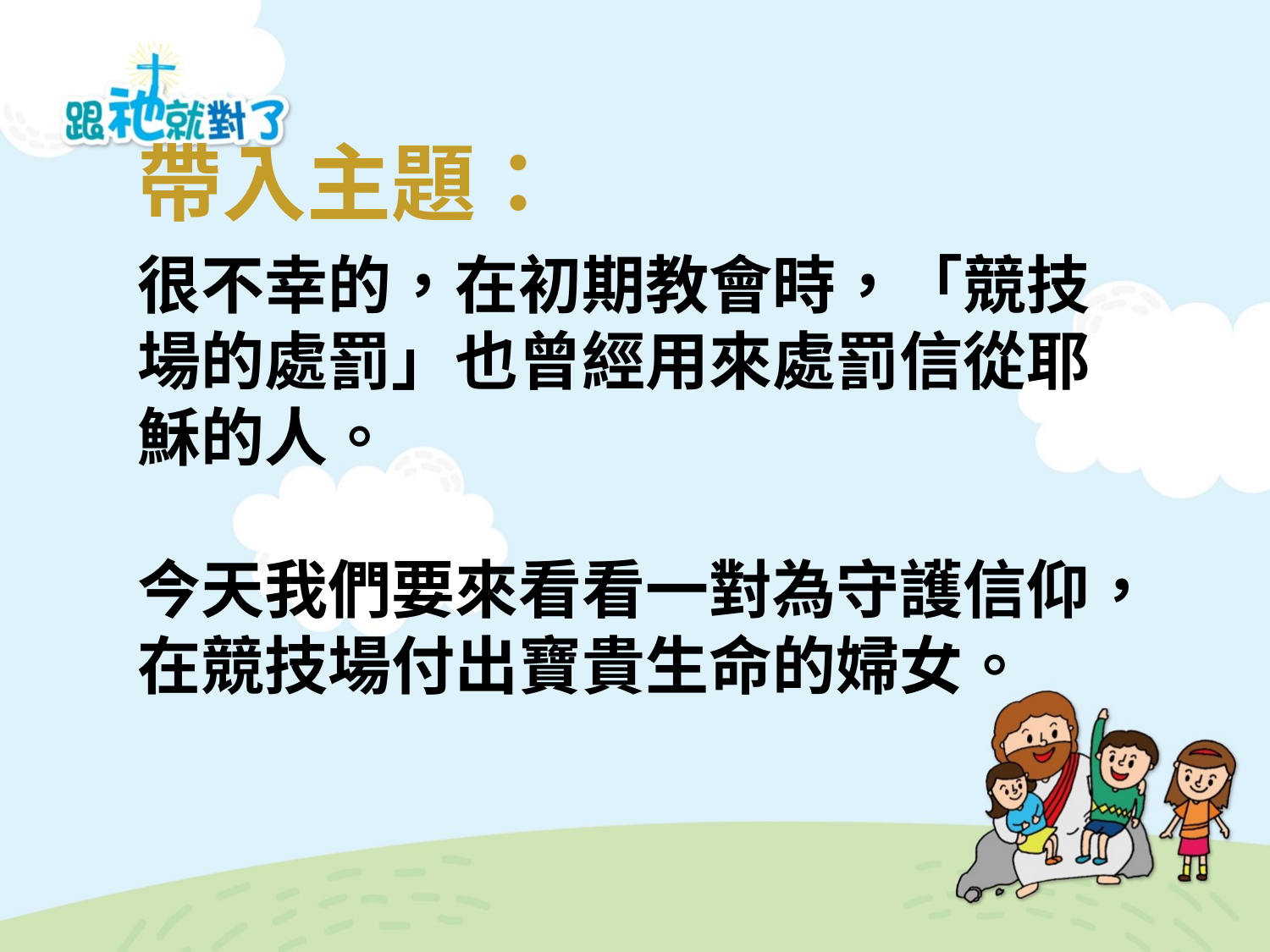

帶入主題：
很不幸的，在初期教會時，「競技場的處罰」也曾經用來處罰信從耶穌的人。

今天我們要來看看一對為守護信仰，在競技場付出寶貴生命的婦女。